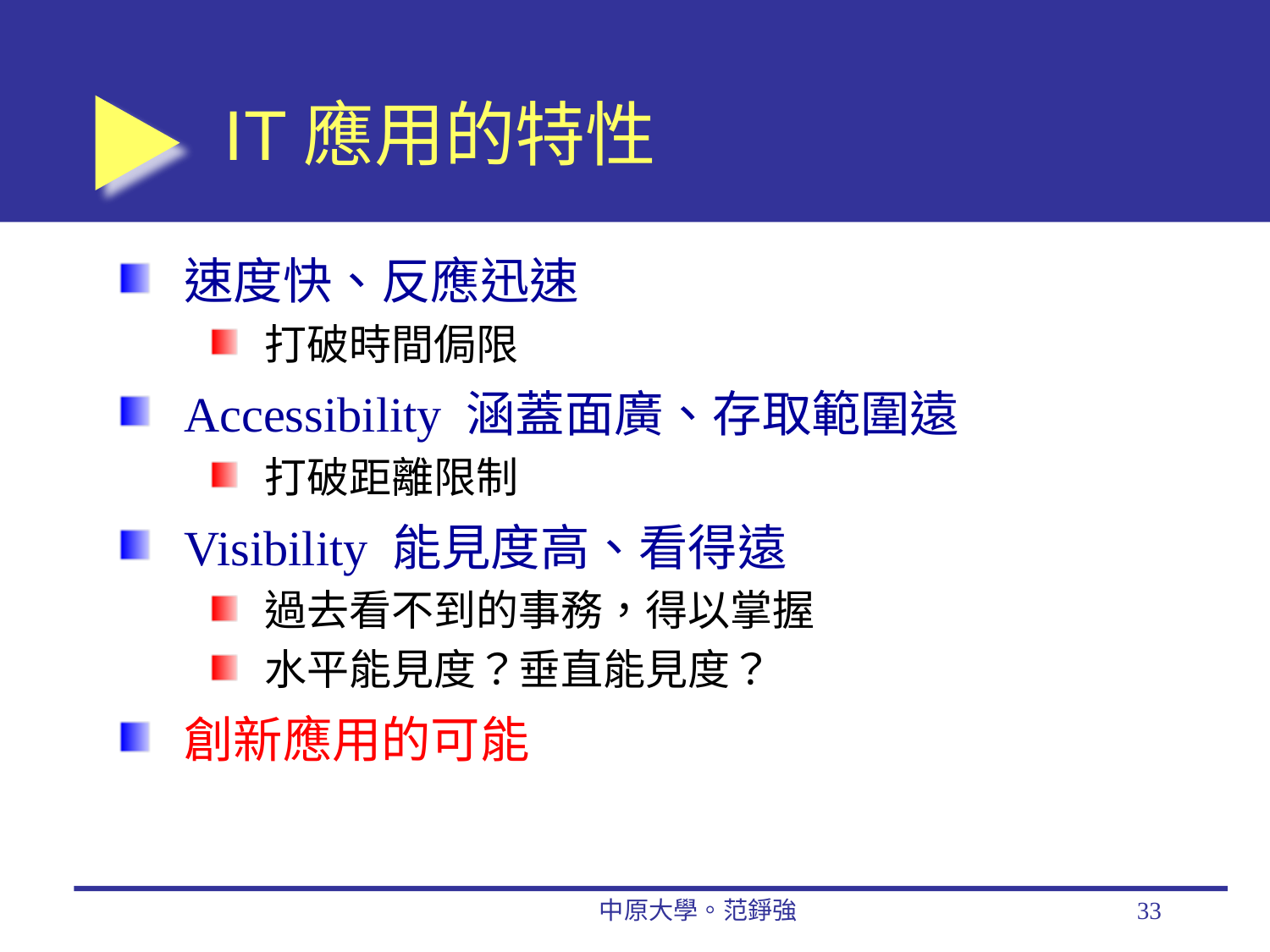

# IT應用的特性
速度快、反應迅速
打破時間侷限
Accessibility 涵蓋面廣、存取範圍遠
打破距離限制
Visibility 能見度高、看得遠
過去看不到的事務，得以掌握
水平能見度？垂直能見度？
創新應用的可能
中原大學。范錚強
33